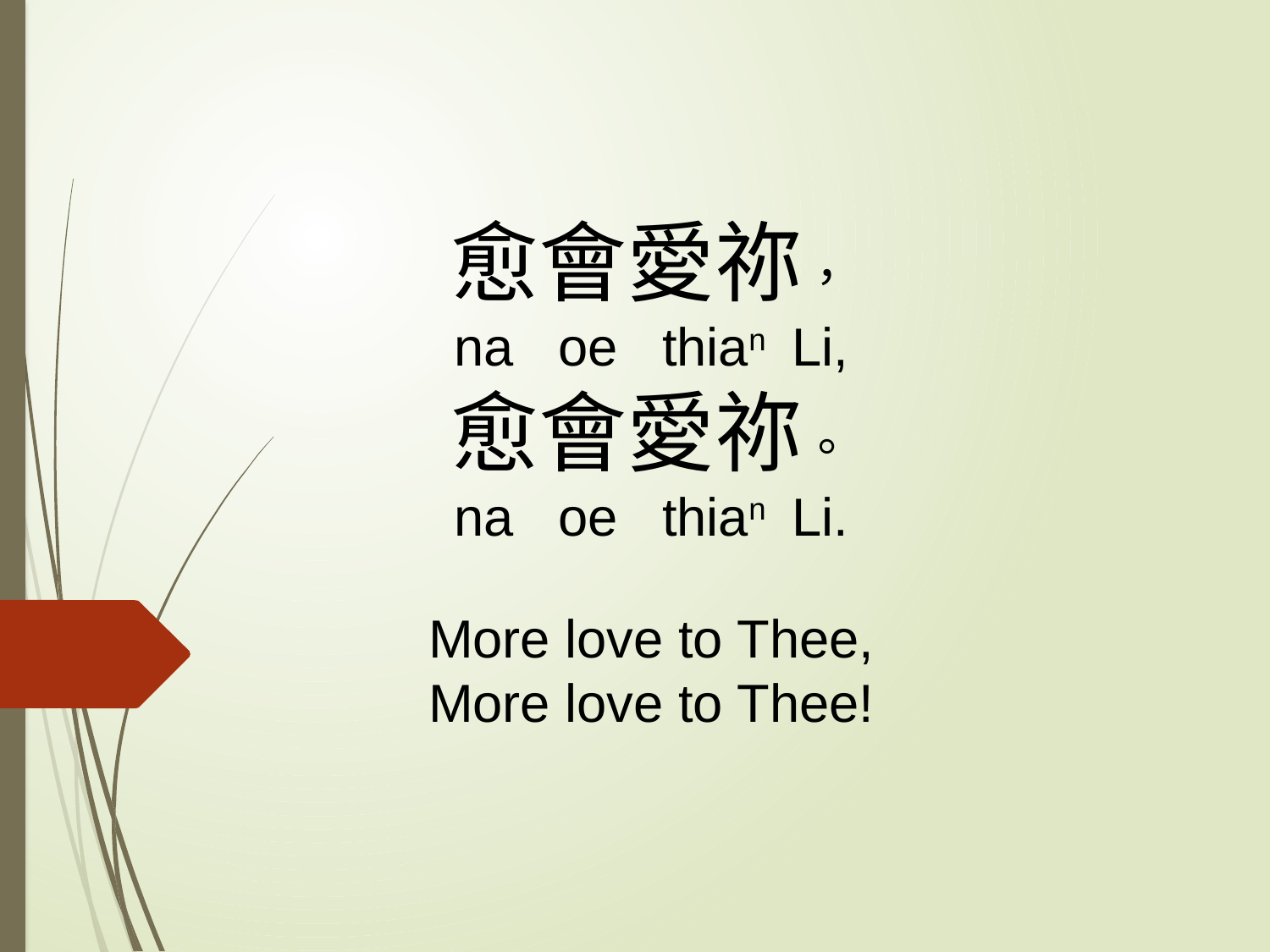

# 愈會愛祢， na   oe   thian   Li, 愈會愛祢。 na   oe   thian   Li. More love to Thee, More love to Thee!